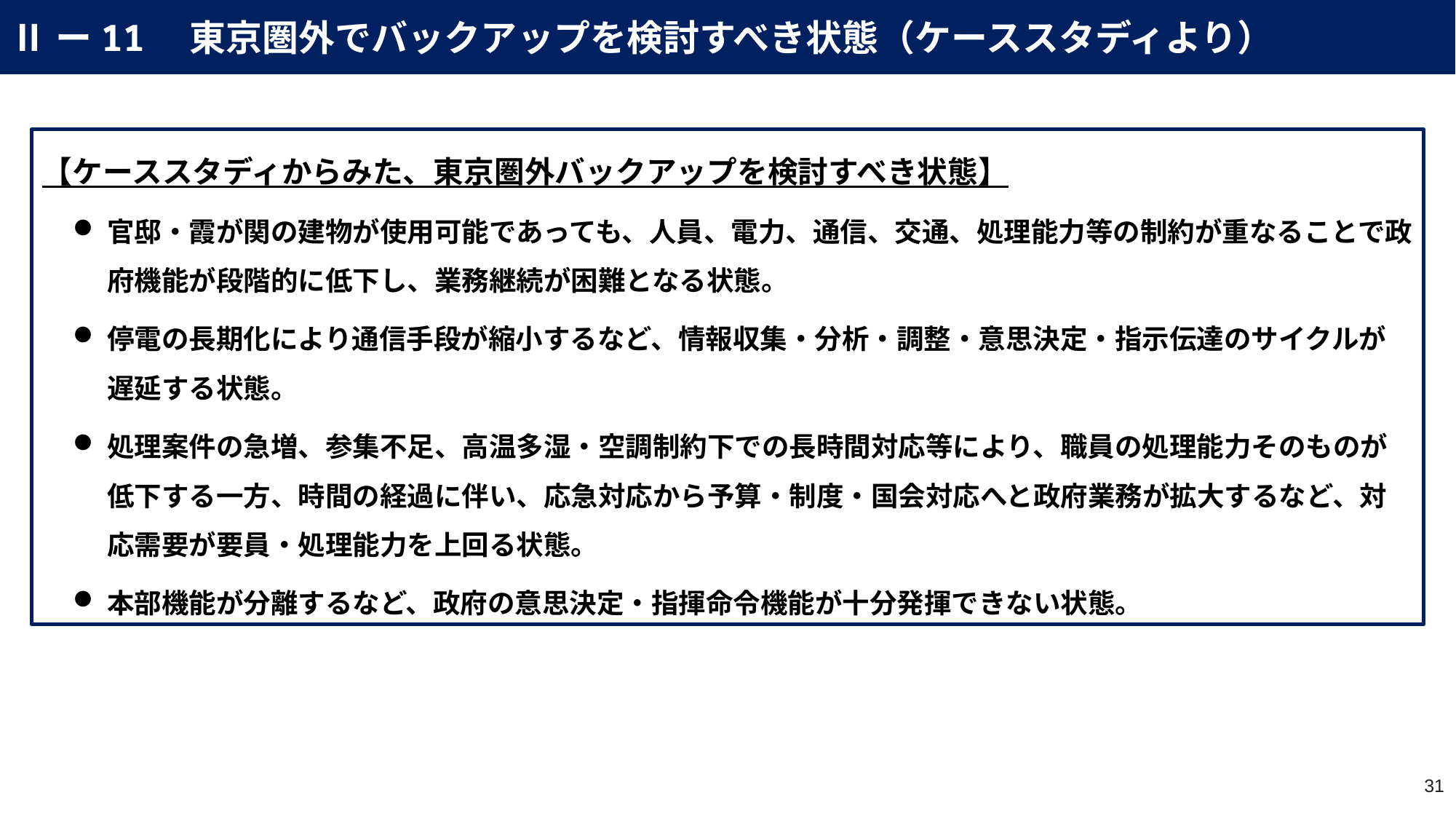

Ⅱー11　東京圏外でバックアップを検討すべき状態（ケーススタディより）
【ケーススタディからみた、東京圏外バックアップを検討すべき状態】
官邸・霞が関の建物が使用可能であっても、人員、電力、通信、交通、処理能力等の制約が重なることで政府機能が段階的に低下し、業務継続が困難となる状態。
停電の長期化により通信手段が縮小するなど、情報収集・分析・調整・意思決定・指示伝達のサイクルが遅延する状態。
処理案件の急増、参集不足、高温多湿・空調制約下での長時間対応等により、職員の処理能力そのものが低下する一方、時間の経過に伴い、応急対応から予算・制度・国会対応へと政府業務が拡大するなど、対応需要が要員・処理能力を上回る状態。
本部機能が分離するなど、政府の意思決定・指揮命令機能が十分発揮できない状態。
31